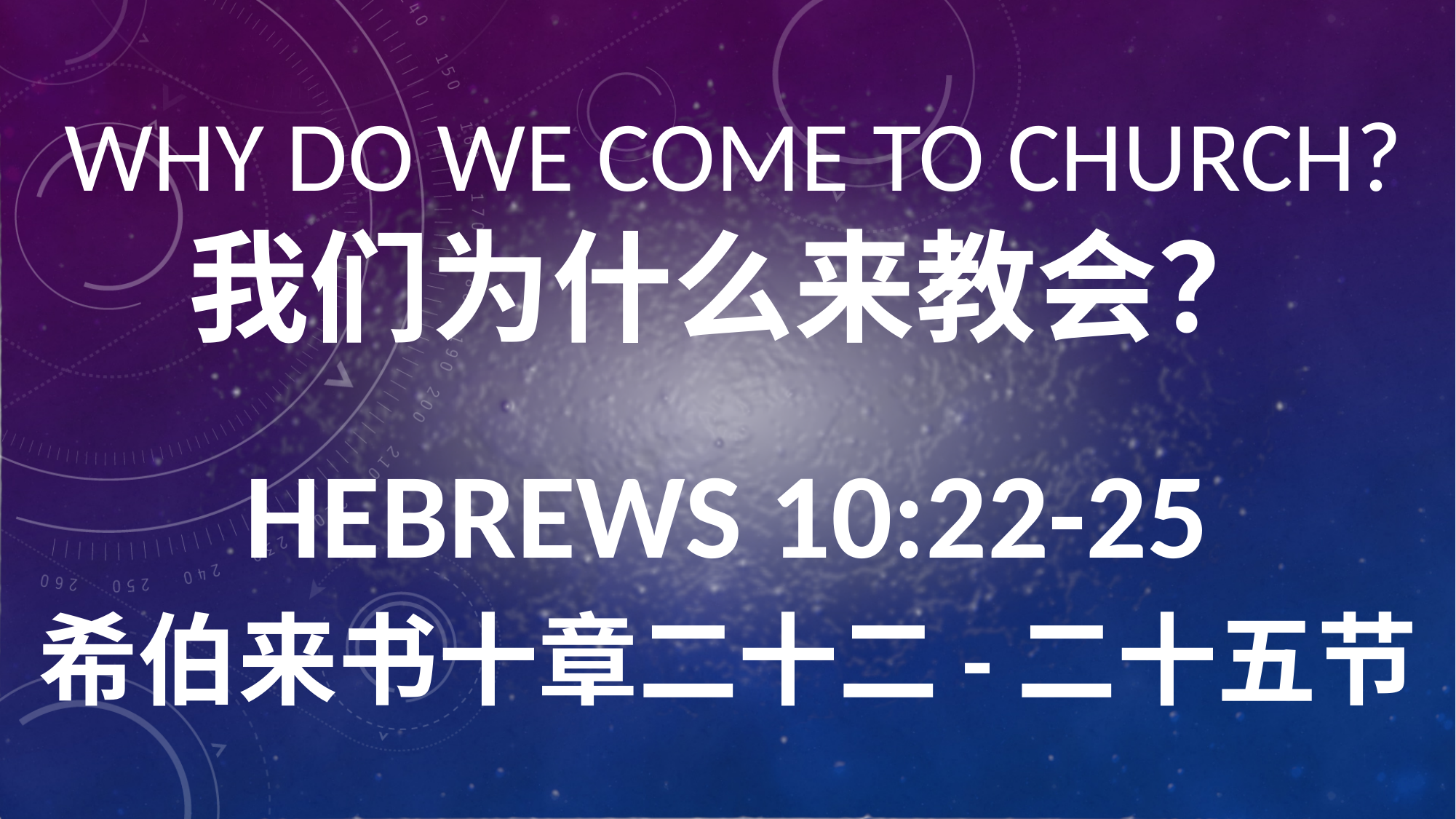

# WHY DO WE COME TO CHURCH? 我们为什么来教会？
HEBREWS 10:22-25
希伯来书十章二十二-二十五节